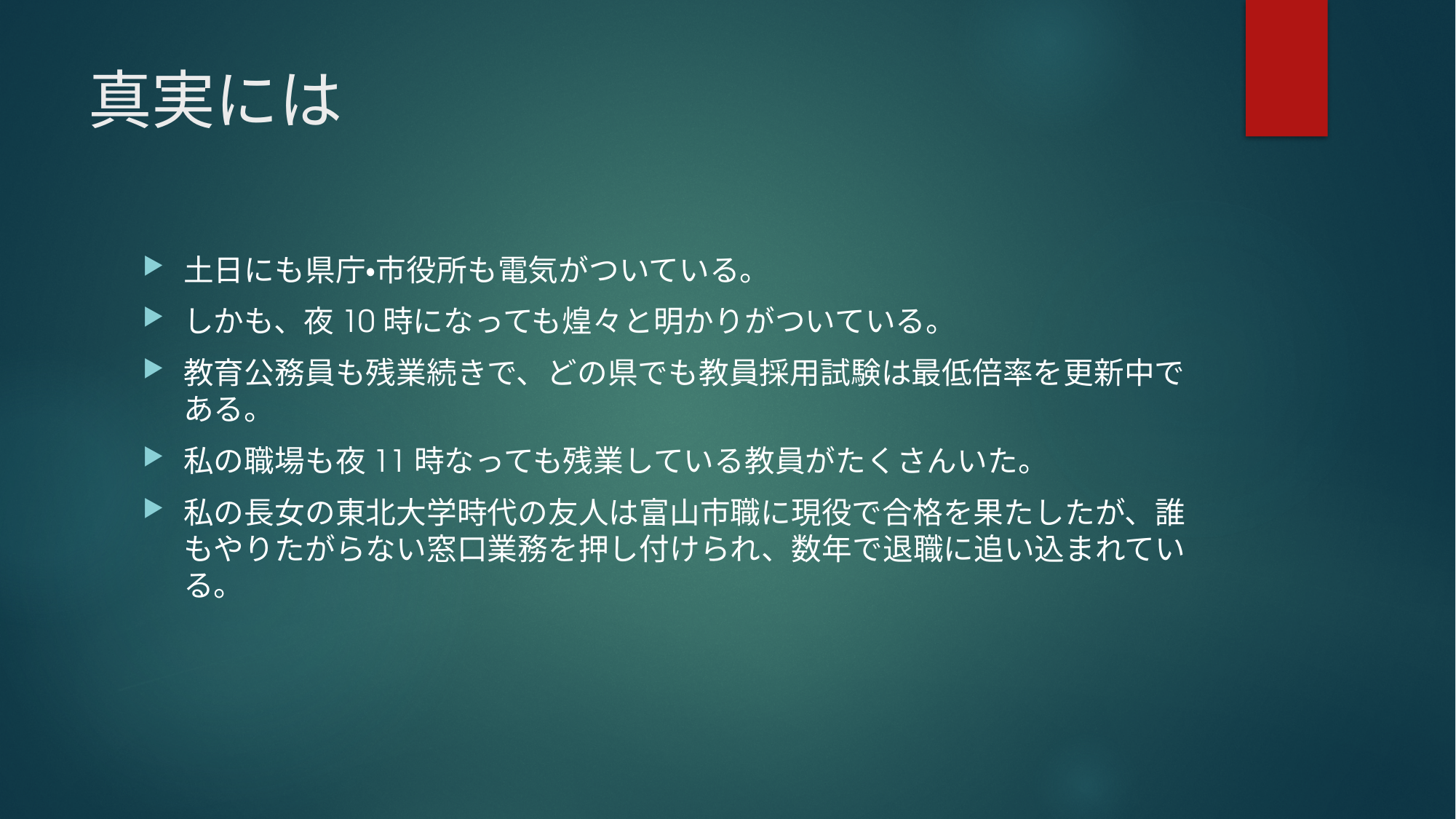

# 真実には
土日にも県庁・市役所も電気がついている。
しかも、夜10時になっても煌々と明かりがついている。
教育公務員も残業続きで、どの県でも教員採用試験は最低倍率を更新中である。
私の職場も夜11時なっても残業している教員がたくさんいた。
私の長女の東北大学時代の友人は富山市職に現役で合格を果たしたが、誰もやりたがらない窓口業務を押し付けられ、数年で退職に追い込まれている。